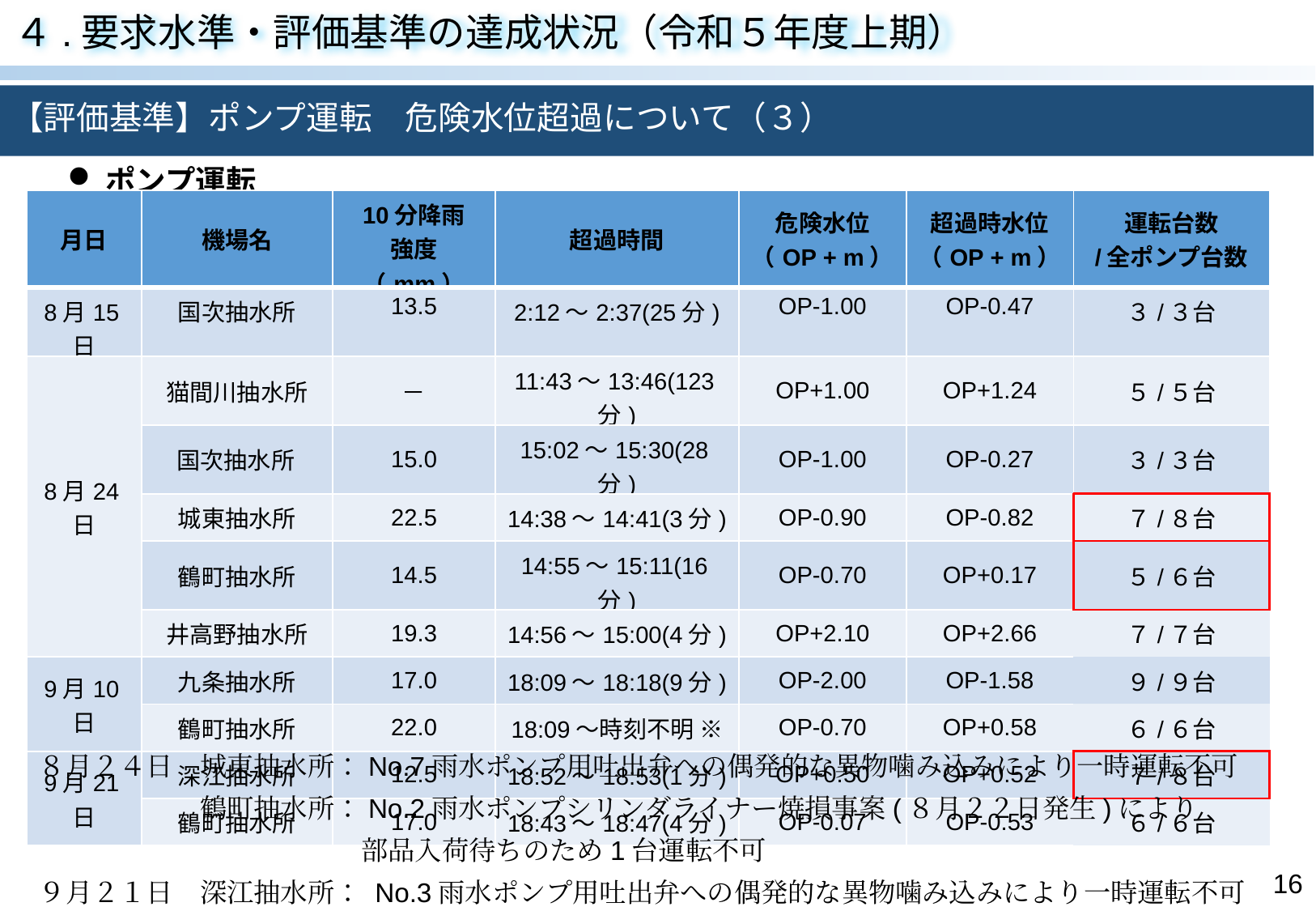

４.要求水準・評価基準の達成状況（令和５年度上期）
【評価基準】ポンプ運転　危険水位超過について（３）
ポンプ運転
| 月日 | 機場名 | 10分降雨 強度（mm） | 超過時間 | 危険水位 （OP + m） | 超過時水位（OP + m） | 運転台数 /全ポンプ台数 |
| --- | --- | --- | --- | --- | --- | --- |
| 8月15日 | 国次抽水所 | 13.5 | 2:12～2:37(25分) | OP-1.00 | OP-0.47 | ３/３台 |
| 8月24日 | 猫間川抽水所 | － | 11:43～13:46(123分) | OP+1.00 | OP+1.24 | ５/５台 |
| 8月24日 | 国次抽水所 | 15.0 | 15:02～15:30(28分) | OP-1.00 | OP-0.27 | ３/３台 |
|  | 城東抽水所 | 22.5 | 14:38～14:41(3分) | OP-0.90 | OP-0.82 | ７/８台 |
|  | 鶴町抽水所 | 14.5 | 14:55～15:11(16分) | OP-0.70 | OP+0.17 | ５/６台 |
|  | 井高野抽水所 | 19.3 | 14:56～15:00(4分) | OP+2.10 | OP+2.66 | ７/７台 |
| 9月10日 | 九条抽水所 | 17.0 | 18:09～18:18(9分) | OP-2.00 | OP-1.58 | ９/９台 |
|  | 鶴町抽水所 | 22.0 | 18:09～時刻不明 ※ | OP-0.70 | OP+0.58 | ６/６台 |
| 9月21日 | 深江抽水所 | 12.5 | 18:52～18:53(1分) | OP+0.50 | OP+0.52 | ７/８台 |
|  | 鶴町抽水所 | 17.0 | 18:43～18:47(4分) | OP-0.07 | OP-0.53 | ６/６台 |
８月２４日　城東抽水所：No.7雨水ポンプ用吐出弁への偶発的な異物噛み込みにより一時運転不可
　　　　　　鶴町抽水所：No.2雨水ポンプシリンダライナー焼損事案(８月２２日発生)により
　　　　　　　　　　　　部品入荷待ちのため1台運転不可
９月２１日　深江抽水所： No.3雨水ポンプ用吐出弁への偶発的な異物噛み込みにより一時運転不可
16